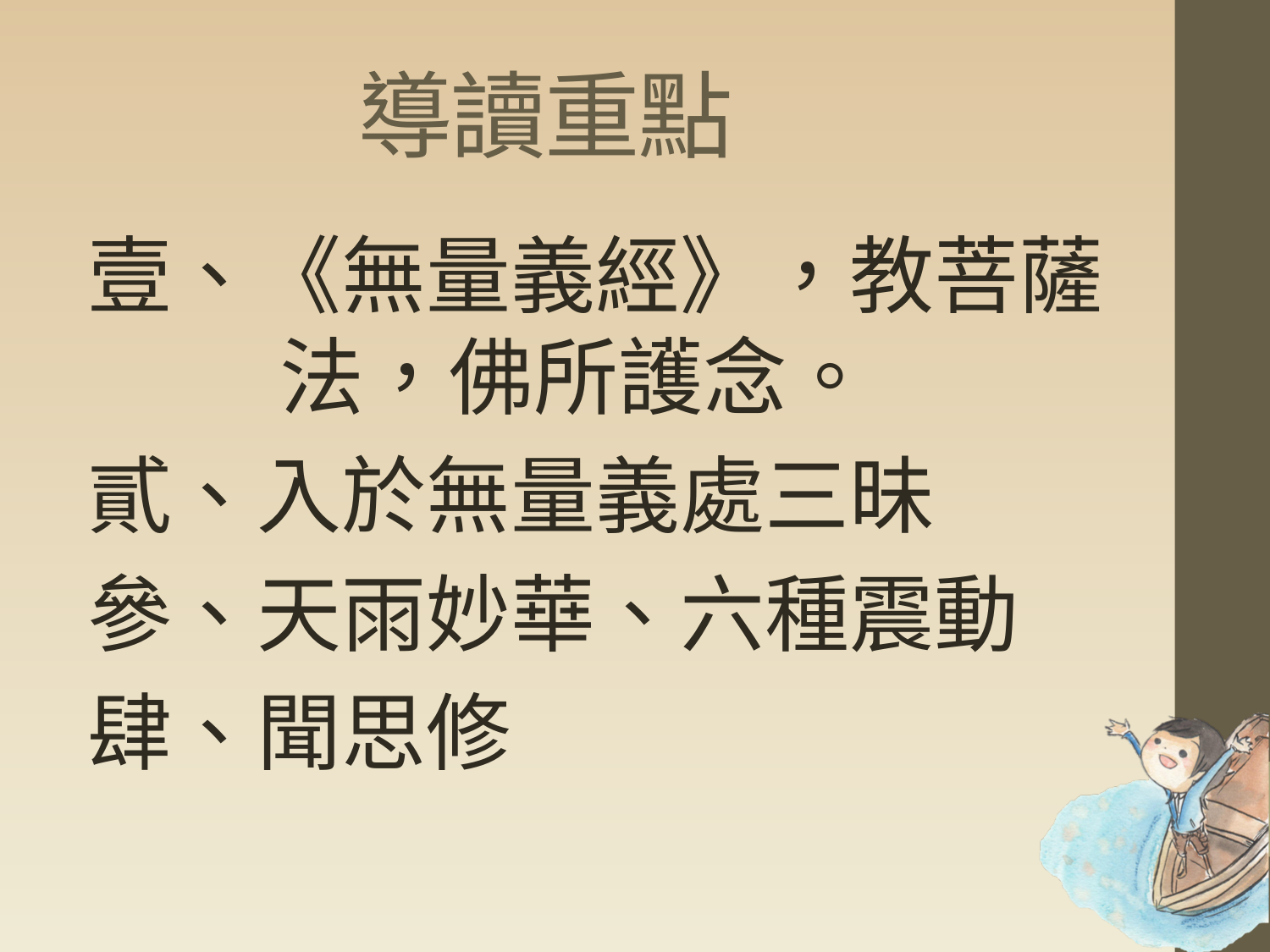

# 導讀重點
壹、《無量義經》，教菩薩     法，佛所護念。
貳、入於無量義處三昧
參、天雨妙華、六種震動
肆、聞思修